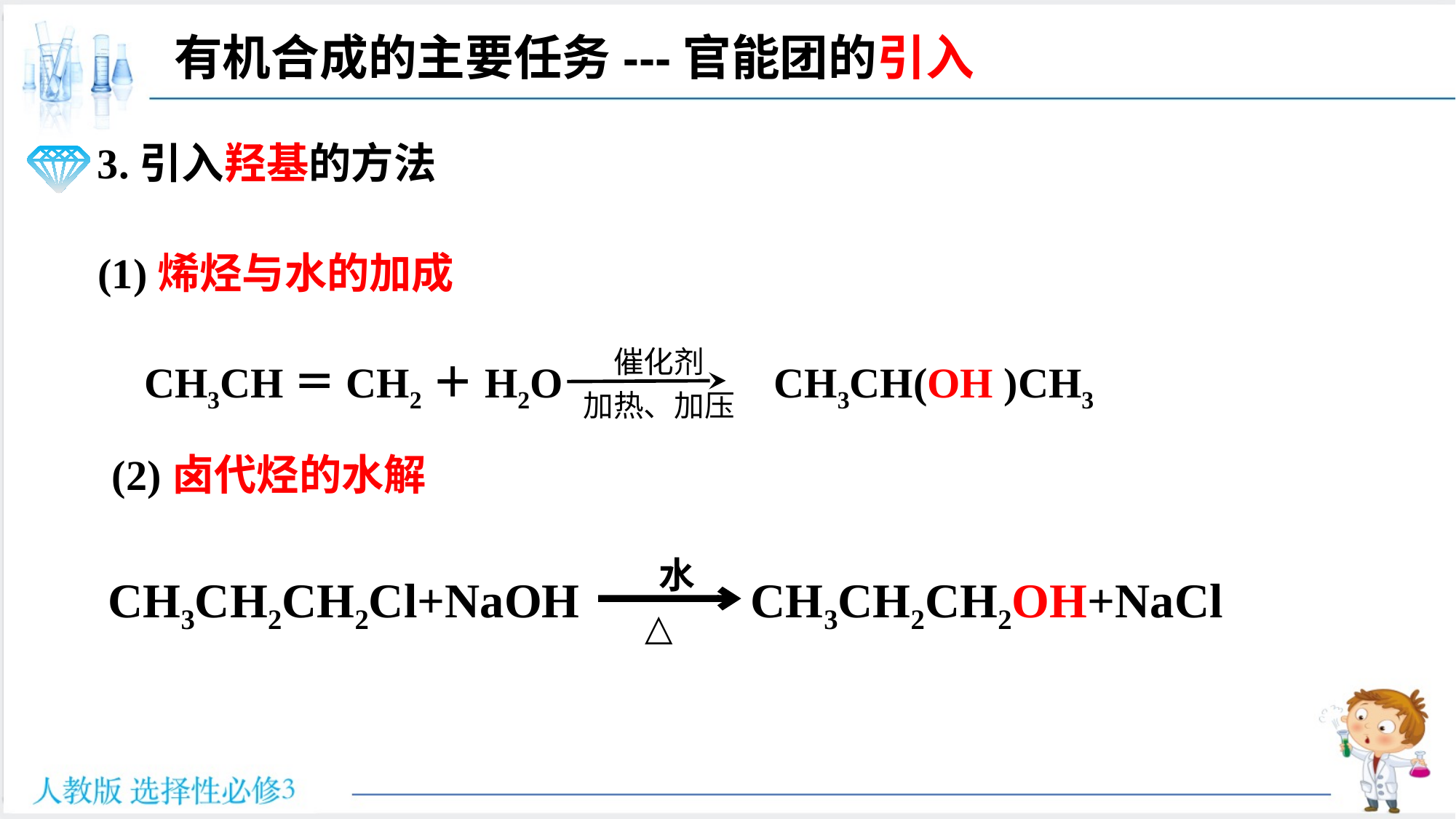

有机合成的主要任务---官能团的引入
3.引入羟基的方法

(1)烯烃与水的加成
催化剂
加热、加压
CH3CH＝CH2＋H2O                    CH3CH(OH )CH3
(2)卤代烃的水解
    水
CH3CH2CH2Cl+NaOH              CH3CH2CH2OH+NaCl

△